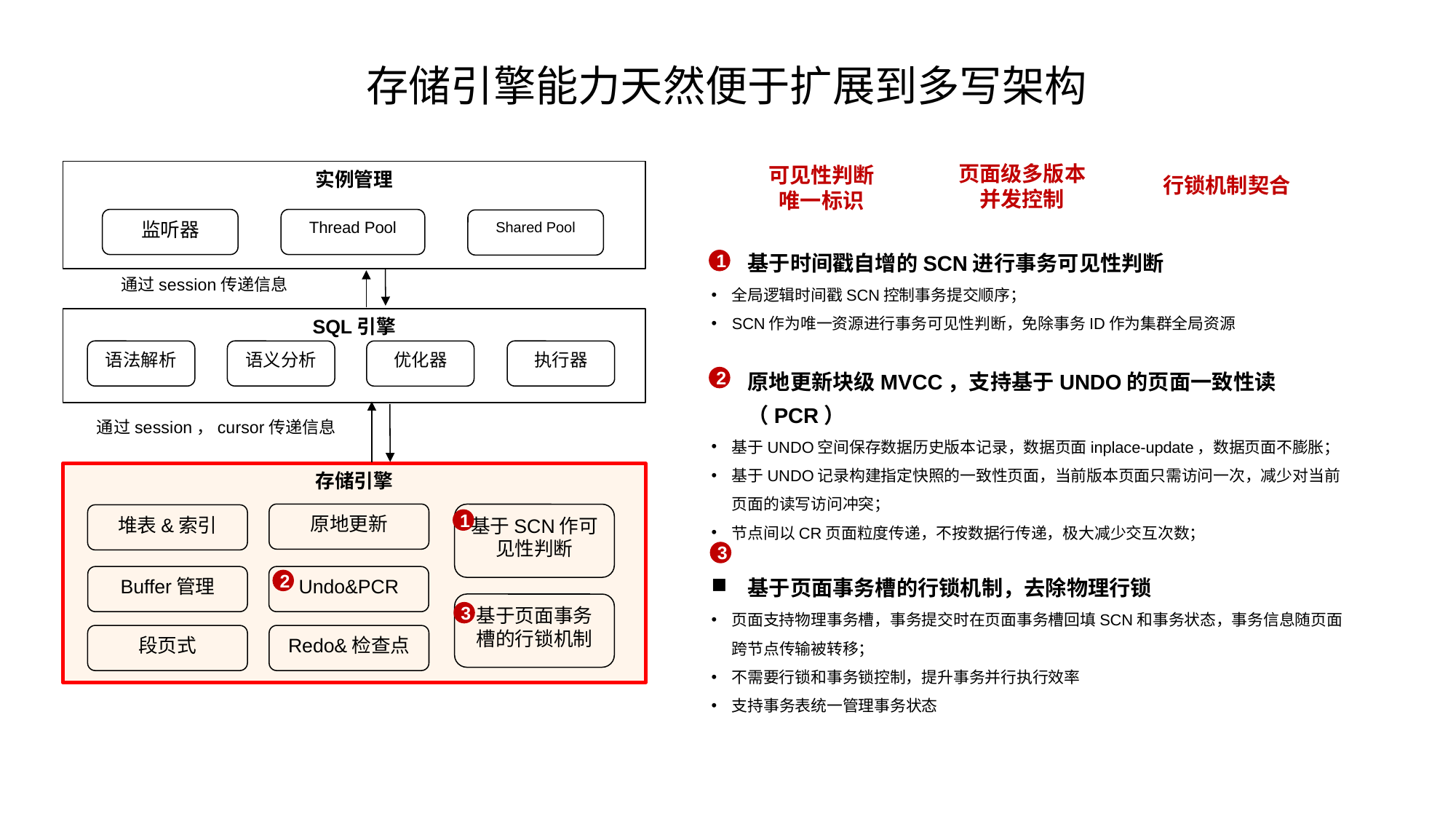

存储引擎能力天然便于扩展到多写架构

行锁机制契合
页面级多版本并发控制
实例管理
监听器
Thread Pool
Shared Pool
通过session传递信息
SQL引擎
语法解析
语义分析
执行器
优化器
通过session，cursor传递信息
存储引擎
原地更新
基于SCN作可见性判断
堆表&索引
Buffer管理
Undo&PCR
基于页面事务槽的行锁机制
段页式
Redo&检查点
可见性判断唯一标识
基于时间戳自增的SCN进行事务可见性判断
全局逻辑时间戳SCN控制事务提交顺序；
SCN作为唯一资源进行事务可见性判断，免除事务ID作为集群全局资源

原地更新块级MVCC，支持基于UNDO的页面一致性读（PCR）
基于UNDO空间保存数据历史版本记录，数据页面inplace-update，数据页面不膨胀；
基于UNDO记录构建指定快照的一致性页面，当前版本页面只需访问一次，减少对当前页面的读写访问冲突；
节点间以CR页面粒度传递，不按数据行传递，极大减少交互次数；

基于页面事务槽的行锁机制，去除物理行锁
页面支持物理事务槽，事务提交时在页面事务槽回填SCN和事务状态，事务信息随页面跨节点传输被转移；
不需要行锁和事务锁控制，提升事务并行执行效率
支持事务表统一管理事务状态
1
2
1
3
2
3